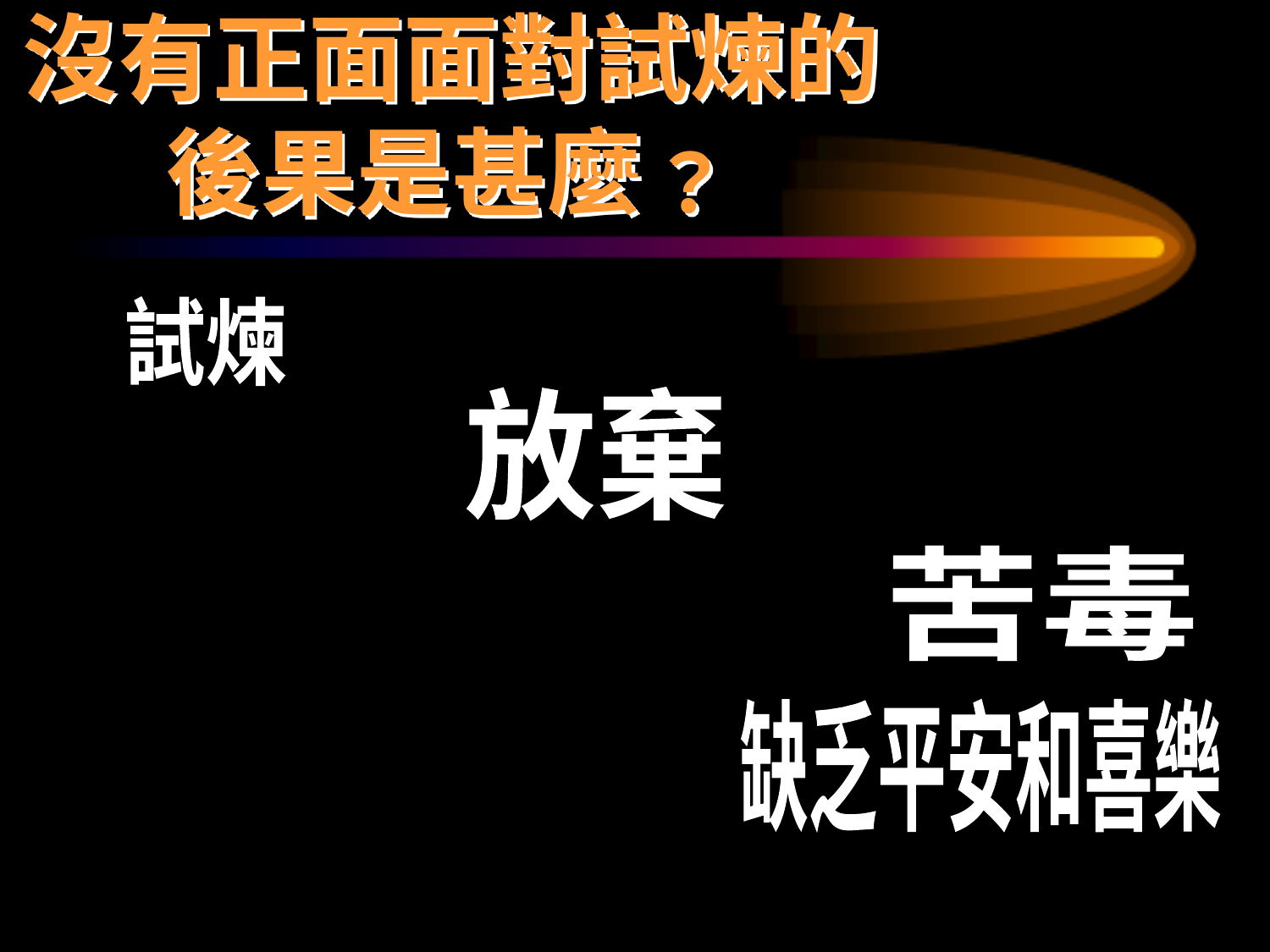

# 沒有正面面對試煉的 後果是甚麼﹖
試煉
放棄
苦毒
缺乏平安和喜樂